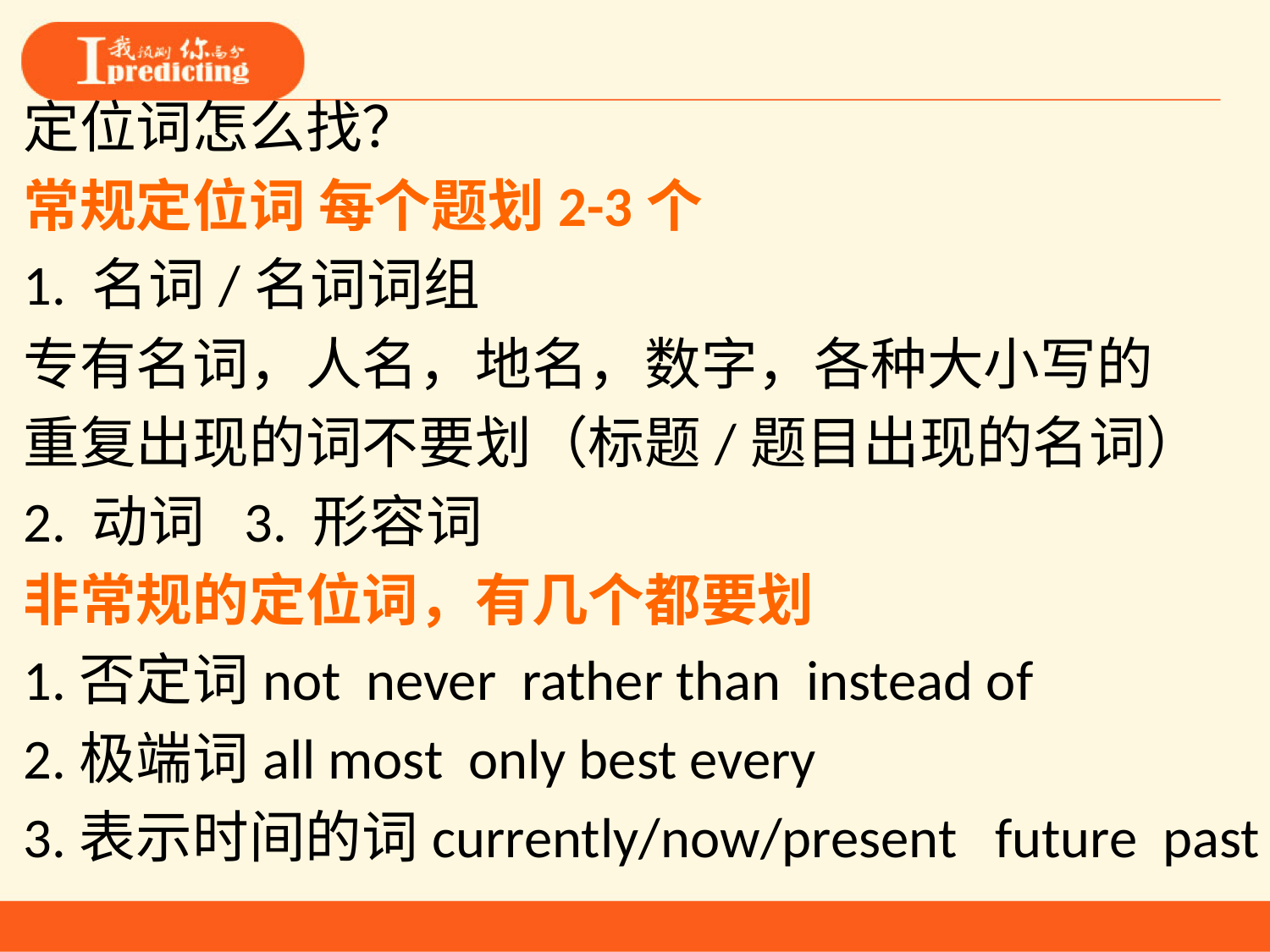

定位词怎么找？
常规定位词 每个题划2-3个
1. 名词/名词词组
专有名词，人名，地名，数字，各种大小写的
重复出现的词不要划（标题/题目出现的名词）
2. 动词  3. 形容词
非常规的定位词，有几个都要划
1.否定词not  never  rather than  instead of
2.极端词all most  only best every
3.表示时间的词currently/now/present   future  past